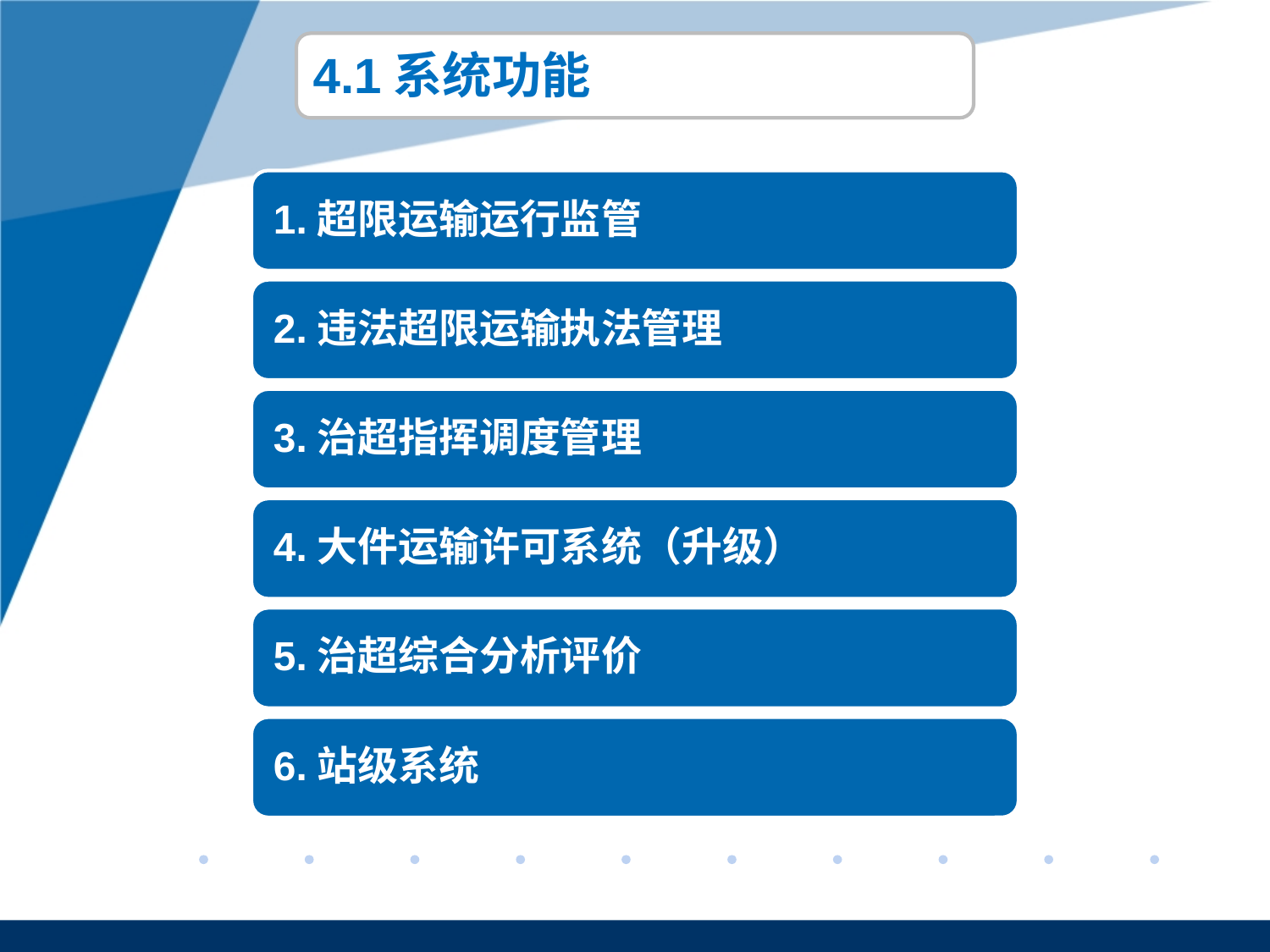

4.1系统功能
1.超限运输运行监管
2.违法超限运输执法管理
3.治超指挥调度管理
4.大件运输许可系统（升级）
5.治超综合分析评价
6.站级系统